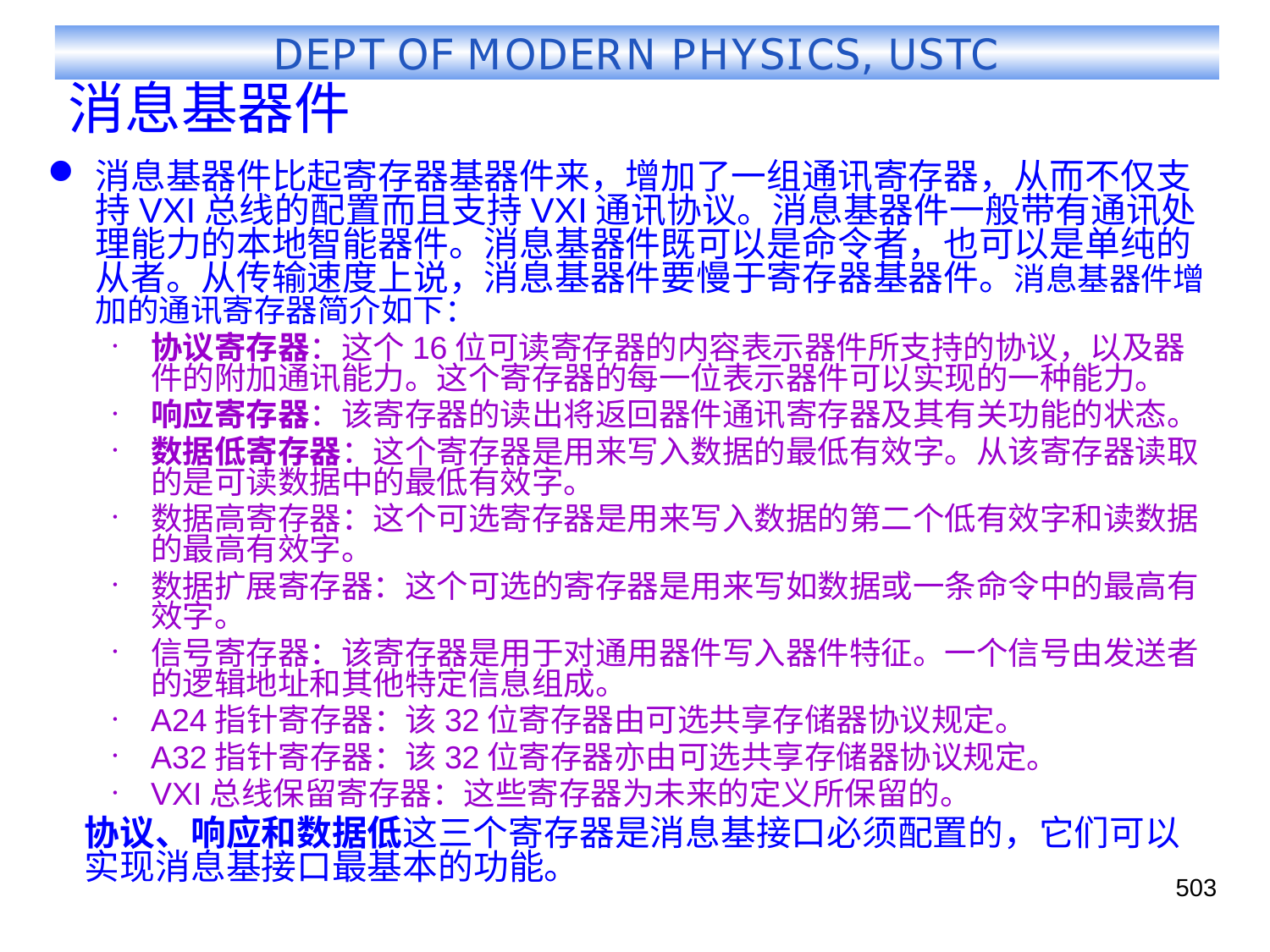

# 消息基器件
消息基器件比起寄存器基器件来，增加了一组通讯寄存器，从而不仅支持VXI总线的配置而且支持VXI通讯协议。消息基器件一般带有通讯处理能力的本地智能器件。消息基器件既可以是命令者，也可以是单纯的从者。从传输速度上说，消息基器件要慢于寄存器基器件。消息基器件增加的通讯寄存器简介如下：
协议寄存器：这个16位可读寄存器的内容表示器件所支持的协议，以及器件的附加通讯能力。这个寄存器的每一位表示器件可以实现的一种能力。
响应寄存器：该寄存器的读出将返回器件通讯寄存器及其有关功能的状态。
数据低寄存器：这个寄存器是用来写入数据的最低有效字。从该寄存器读取的是可读数据中的最低有效字。
数据高寄存器：这个可选寄存器是用来写入数据的第二个低有效字和读数据的最高有效字。
数据扩展寄存器：这个可选的寄存器是用来写如数据或一条命令中的最高有效字。
信号寄存器：该寄存器是用于对通用器件写入器件特征。一个信号由发送者的逻辑地址和其他特定信息组成。
A24指针寄存器：该32位寄存器由可选共享存储器协议规定。
A32指针寄存器：该32位寄存器亦由可选共享存储器协议规定。
VXI总线保留寄存器：这些寄存器为未来的定义所保留的。
协议、响应和数据低这三个寄存器是消息基接口必须配置的，它们可以实现消息基接口最基本的功能。
503